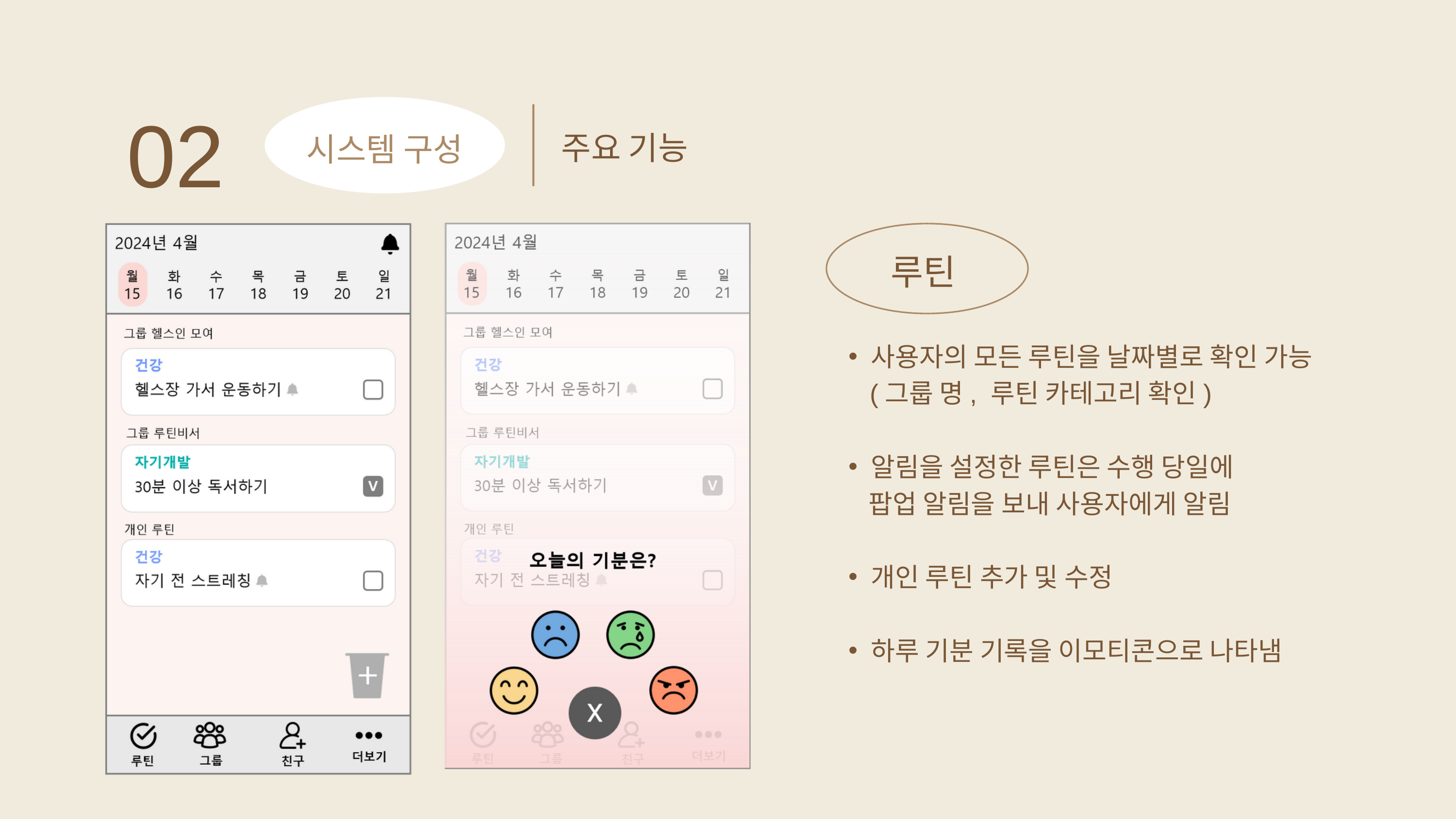

02

주요 기능
시스템 구성

루틴
사용자의 모든 루틴을 날짜별로 확인 가능
      (그룹 명, 루틴 카테고리 확인)

알림을 설정한 루틴은 수행 당일에
      팝업 알림을 보내 사용자에게 알림

개인 루틴 추가 및 수정

하루 기분 기록을 이모티콘으로 나타냄